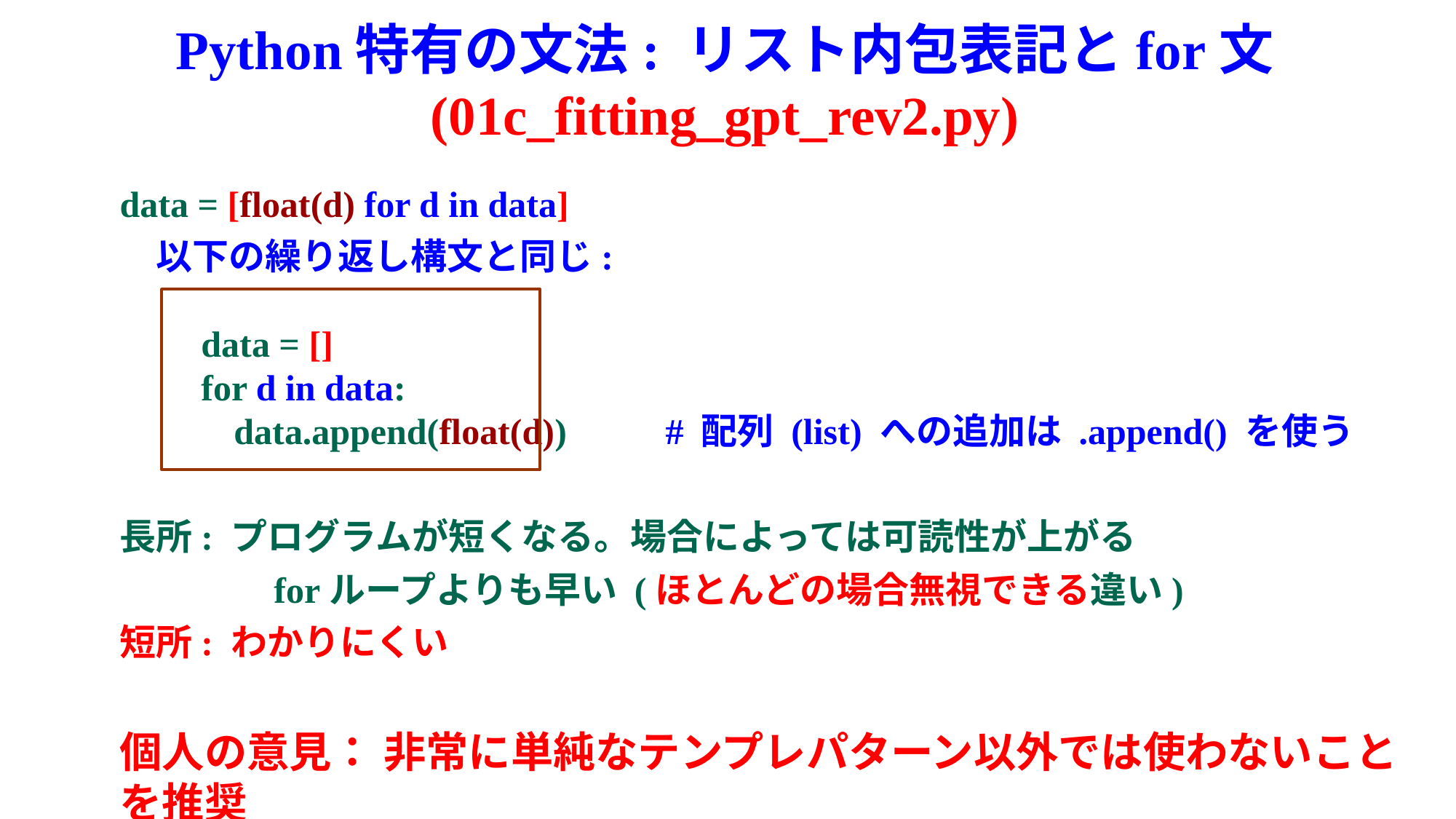

# Python特有の文法: リスト内包表記とfor文 (01c_fitting_gpt_rev2.py)
data = [float(d) for d in data]
　以下の繰り返し構文と同じ:
　　data = []
　　for d in data:
　　    data.append(float(d))	# 配列 (list) への追加は .append() を使う

長所: プログラムが短くなる。場合によっては可読性が上がる
　　　　forループよりも早い (ほとんどの場合無視できる違い)
短所: わかりにくい

個人の意見： 非常に単純なテンプレパターン以外では使わないことを推奨